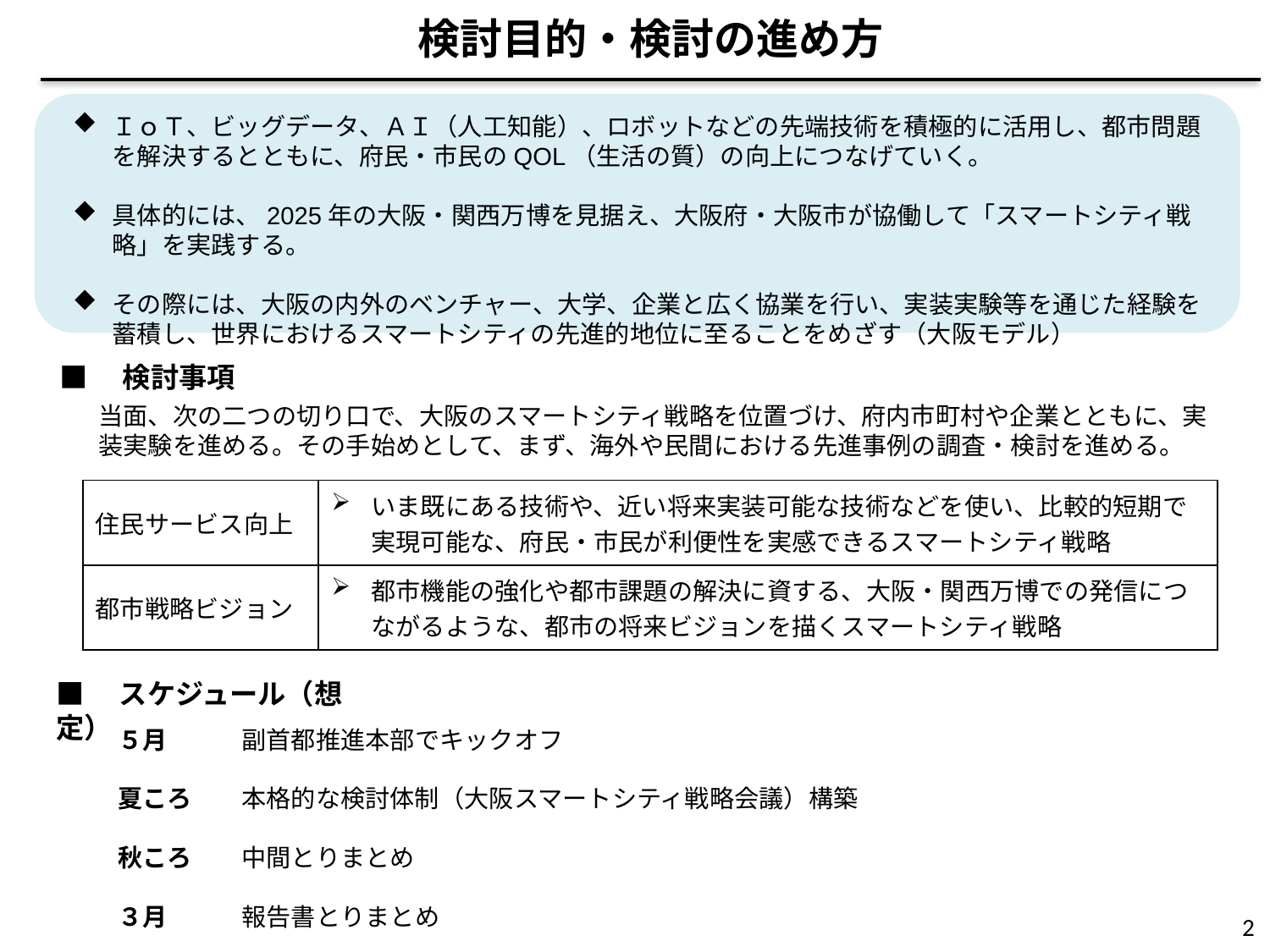

検討目的・検討の進め方

ＩｏＴ、ビッグデータ、ＡＩ（人工知能）、ロボットなどの先端技術を積極的に活用し、都市問題を解決するとともに、府民・市民のQOL（生活の質）の向上につなげていく。

具体的には、2025年の大阪・関西万博を見据え、大阪府・大阪市が協働して「スマートシティ戦略」を実践する。

その際には、大阪の内外のベンチャー、大学、企業と広く協業を行い、実装実験等を通じた経験を蓄積し、世界におけるスマートシティの先進的地位に至ることをめざす（大阪モデル）
■　検討事項
当面、次の二つの切り口で、大阪のスマートシティ戦略を位置づけ、府内市町村や企業とともに、実装実験を進める。その手始めとして、まず、海外や民間における先進事例の調査・検討を進める。
| 住民サービス向上 | いま既にある技術や、近い将来実装可能な技術などを使い、比較的短期で実現可能な、府民・市民が利便性を実感できるスマートシティ戦略 |
| --- | --- |
| 都市戦略ビジョン | 都市機能の強化や都市課題の解決に資する、大阪・関西万博での発信につながるような、都市の将来ビジョンを描くスマートシティ戦略 |
■　スケジュール（想定）
５月　　　副首都推進本部でキックオフ

夏ころ　　本格的な検討体制（大阪スマートシティ戦略会議）構築

秋ころ　　中間とりまとめ

３月　　　報告書とりまとめ
2